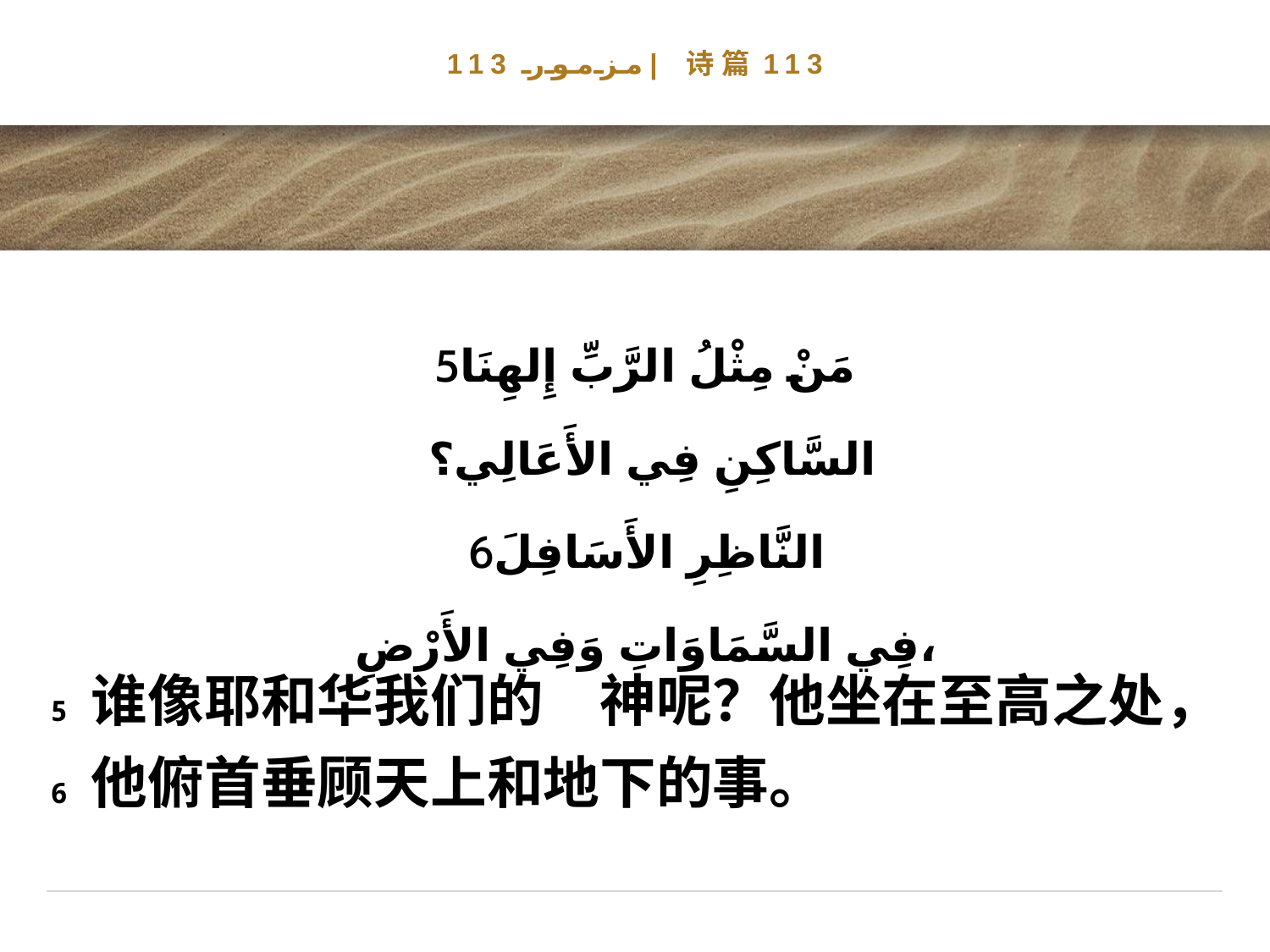

# مزمور 113| 诗篇113
5مَنْ مِثْلُ الرَّبِّ إِلهِنَا
 السَّاكِنِ فِي الأَعَالِي؟
 6النَّاظِرِ الأَسَافِلَ
فِي السَّمَاوَاتِ وَفِي الأَرْضِ،

5 谁像耶和华我们的　神呢？他坐在至高之处，
6 他俯首垂顾天上和地下的事。